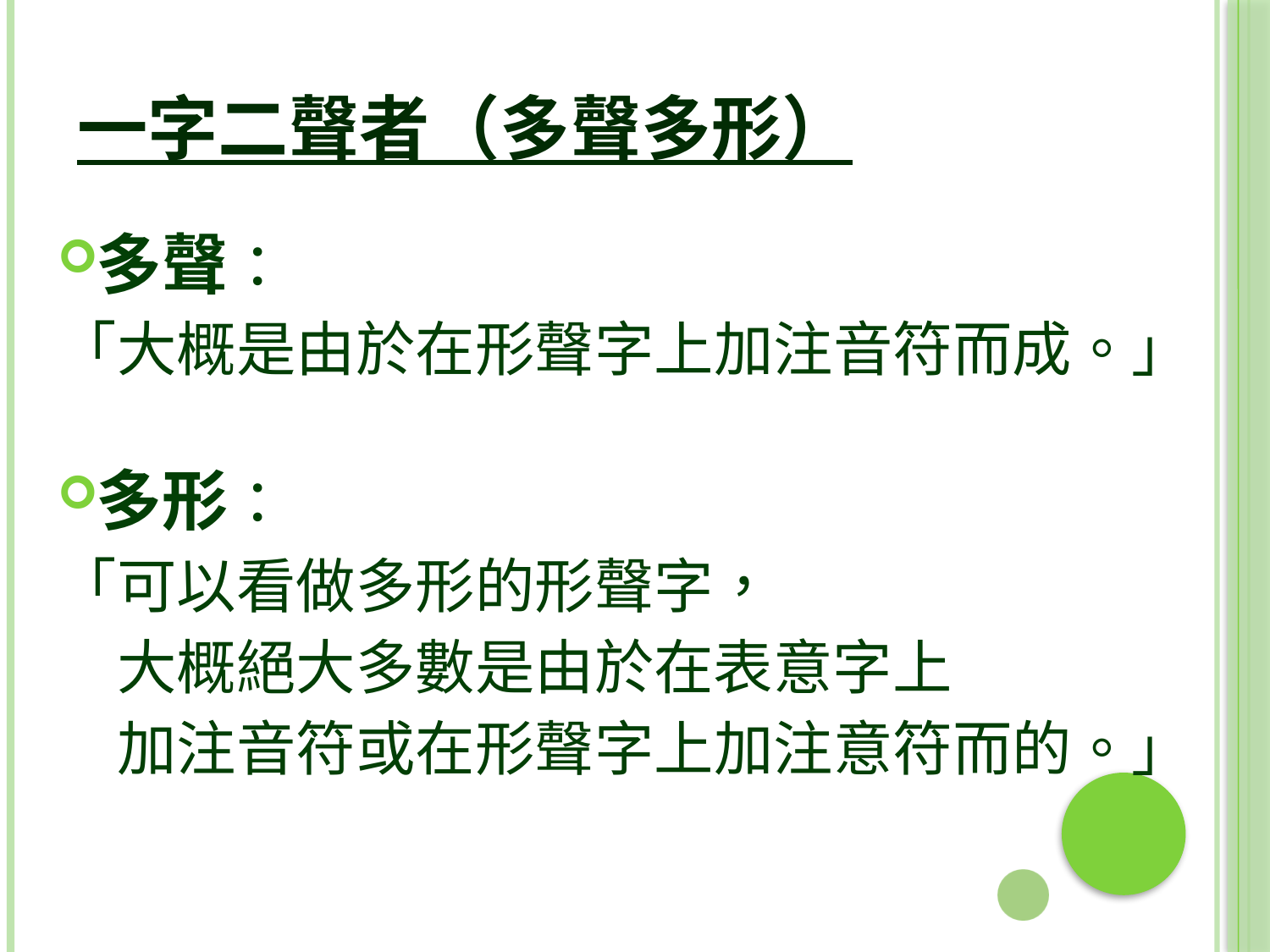

# 一字二聲者（多聲多形）
多聲：
「大概是由於在形聲字上加注音符而成。」

多形：
「可以看做多形的形聲字，
　大概絕大多數是由於在表意字上
　加注音符或在形聲字上加注意符而的。」